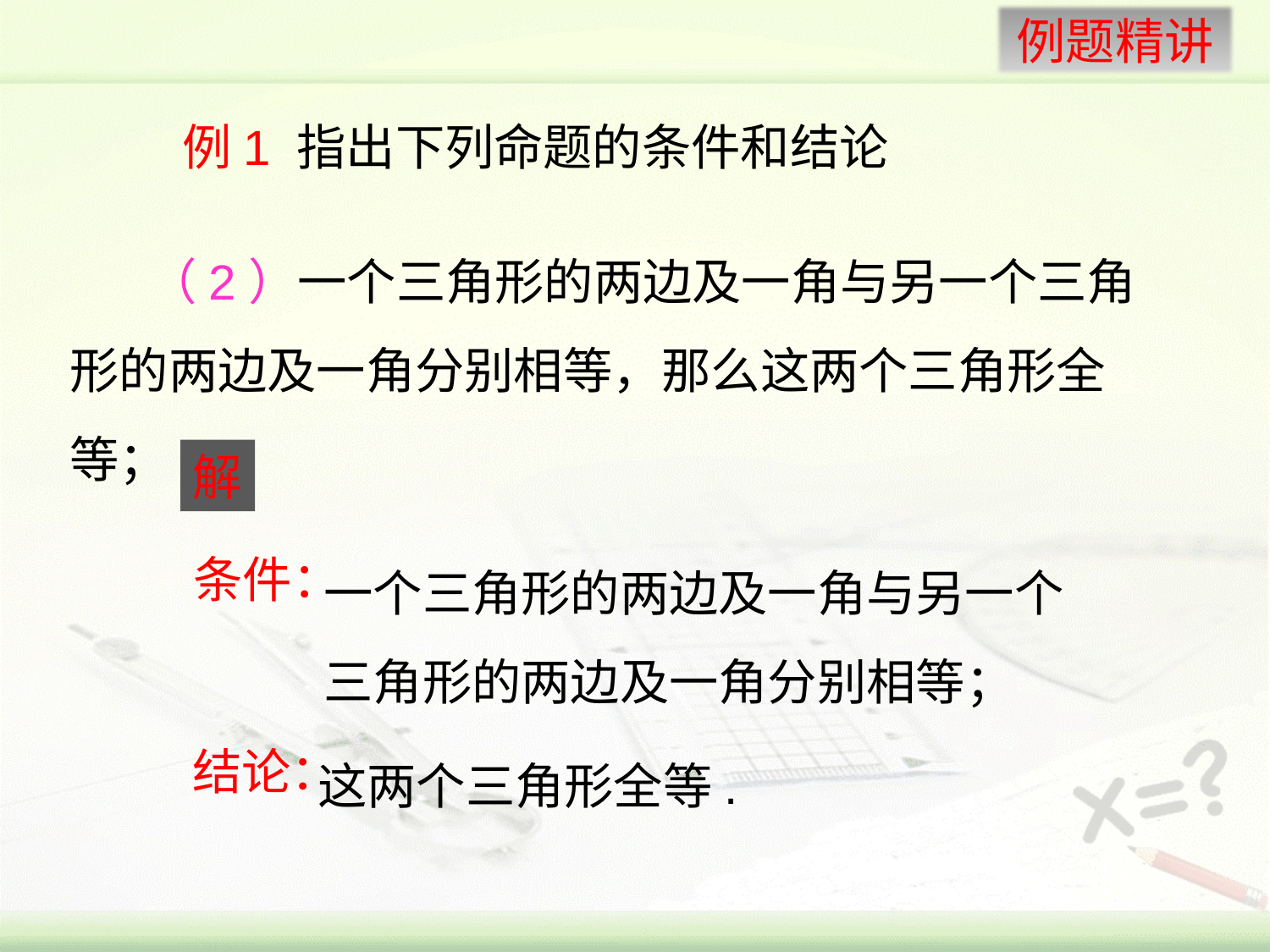

例1 指出下列命题的条件和结论
      （2）一个三角形的两边及一角与另一个三角形的两边及一角分别相等，那么这两个三角形全等；
解
一个三角形的两边及一角与另一个三角形的两边及一角分别相等；
条件：
这两个三角形全等.
结论：